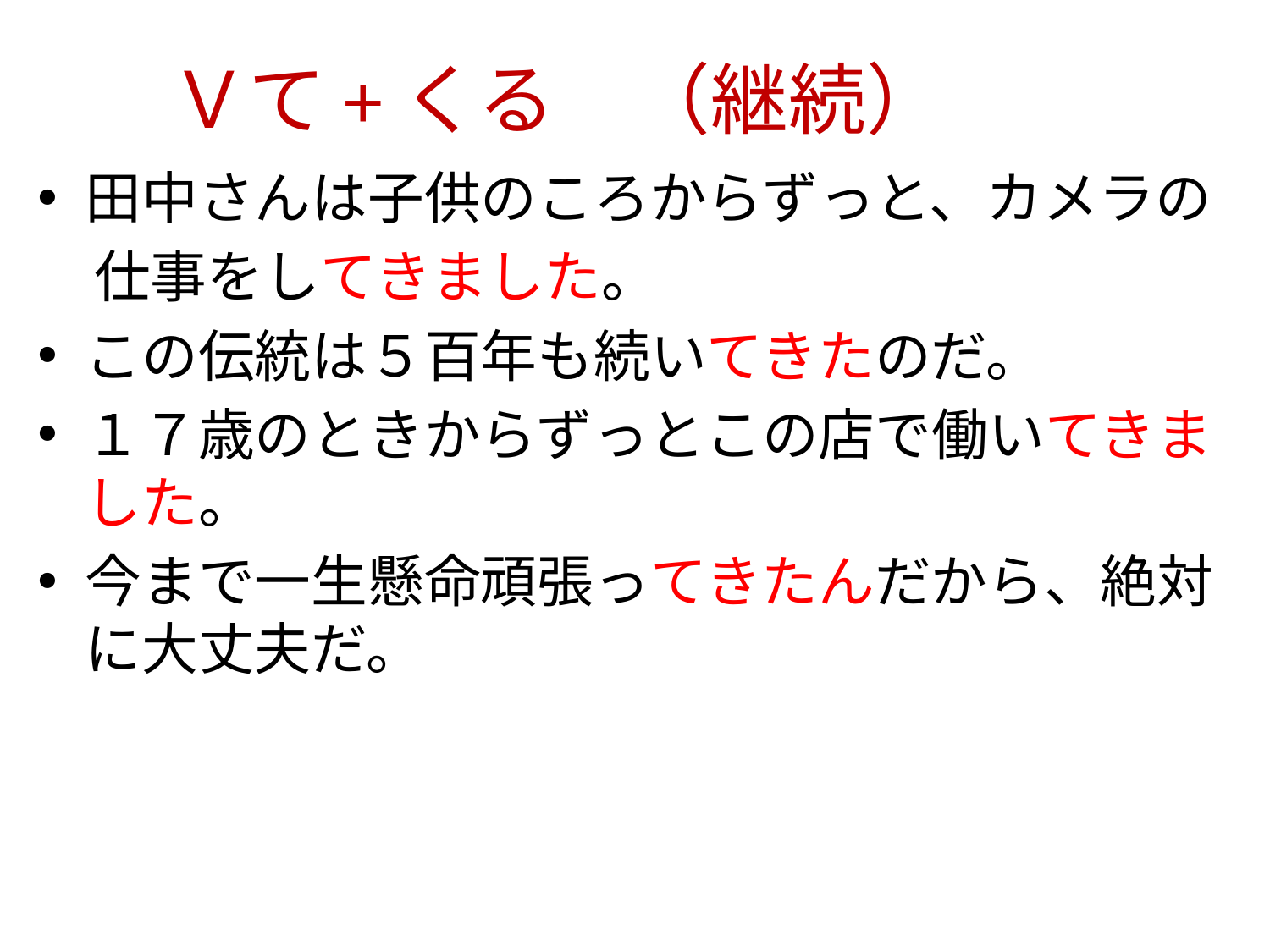

# Ｖて+くる　（継続）
田中さんは子供のころからずっと、カメラの
　仕事をしてきました。
この伝統は５百年も続いてきたのだ。
１７歳のときからずっとこの店で働いてきました。
今まで一生懸命頑張ってきたんだから、絶対に大丈夫だ。